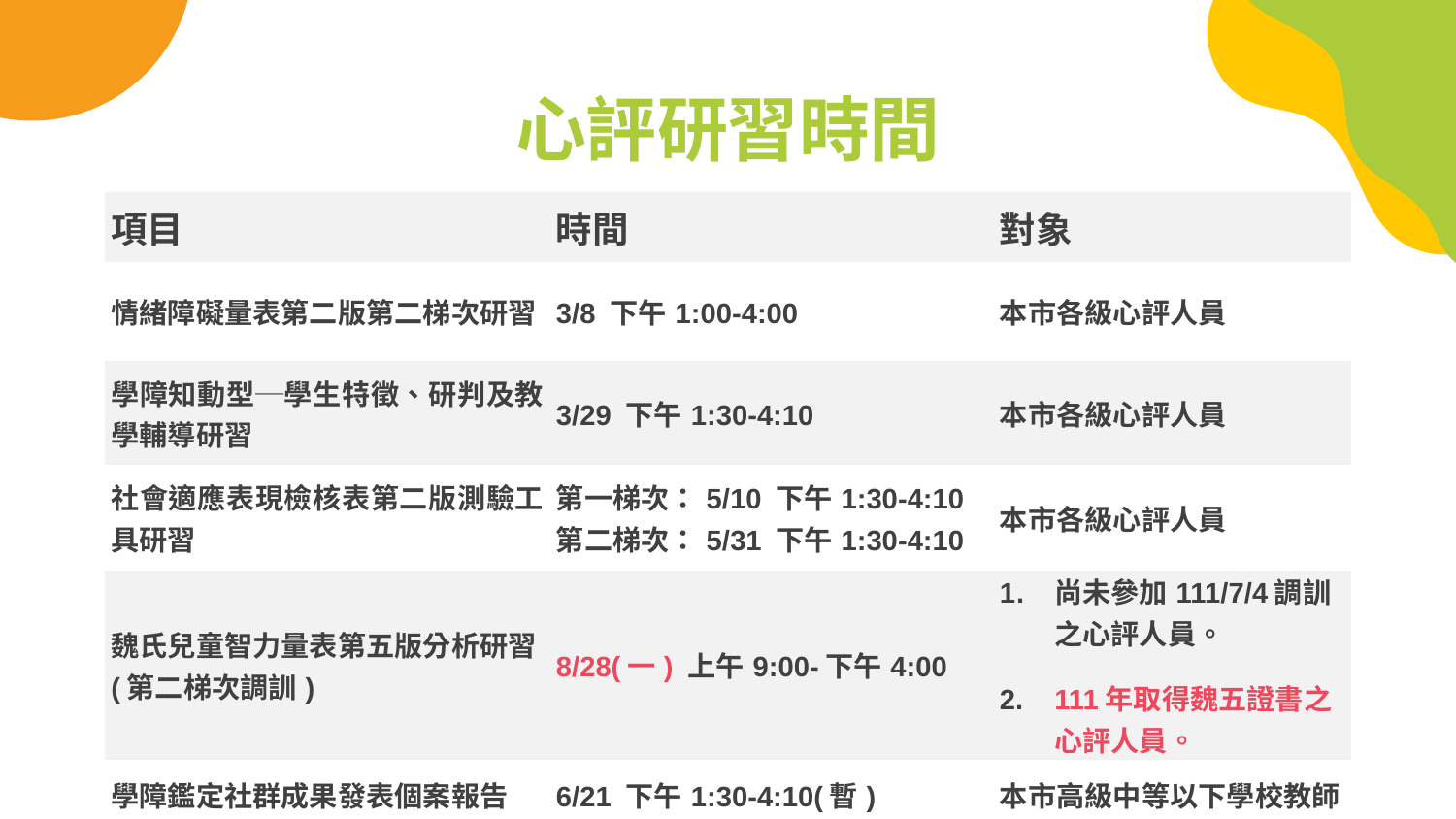

# 心評研習時間
| 項目 | 時間 | 對象 |
| --- | --- | --- |
| 情緒障礙量表第二版第二梯次研習 | 3/8 下午1:00-4:00 | 本市各級心評人員 |
| 學障知動型─學生特徵、研判及教學輔導研習 | 3/29 下午1:30-4:10 | 本市各級心評人員 |
| 社會適應表現檢核表第二版測驗工具研習 | 第一梯次：5/10 下午1:30-4:10 第二梯次：5/31 下午1:30-4:10 | 本市各級心評人員 |
| 魏氏兒童智力量表第五版分析研習 (第二梯次調訓) | 8/28(一) 上午9:00-下午4:00 | 尚未參加111/7/4調訓之心評人員。 111年取得魏五證書之心評人員。 |
| 學障鑑定社群成果發表個案報告 | 6/21 下午1:30-4:10(暫) | 本市高級中等以下學校教師 |